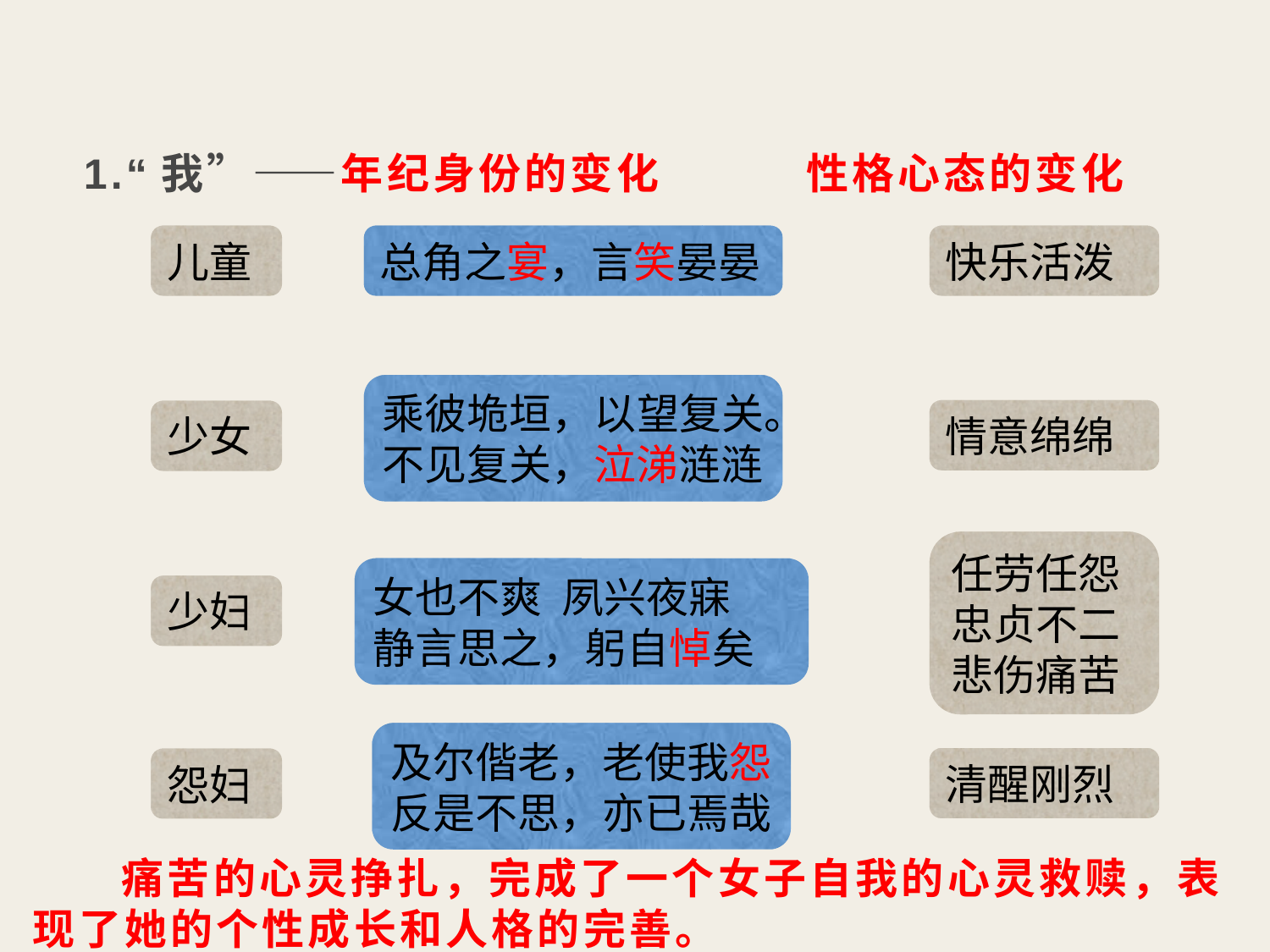

# 1.“我”——年纪身份的变化           性格心态的变化
儿童
总角之宴，言笑晏晏
快乐活泼
乘彼垝垣，以望复关。不见复关，泣涕涟涟
情意绵绵
少女
任劳任怨忠贞不二
悲伤痛苦
女也不爽  夙兴夜寐
静言思之，躬自悼矣
少妇
及尔偕老，老使我怨反是不思，亦已焉哉
清醒刚烈
怨妇
      痛苦的心灵挣扎，完成了一个女子自我的心灵救赎，表现了她的个性成长和人格的完善。